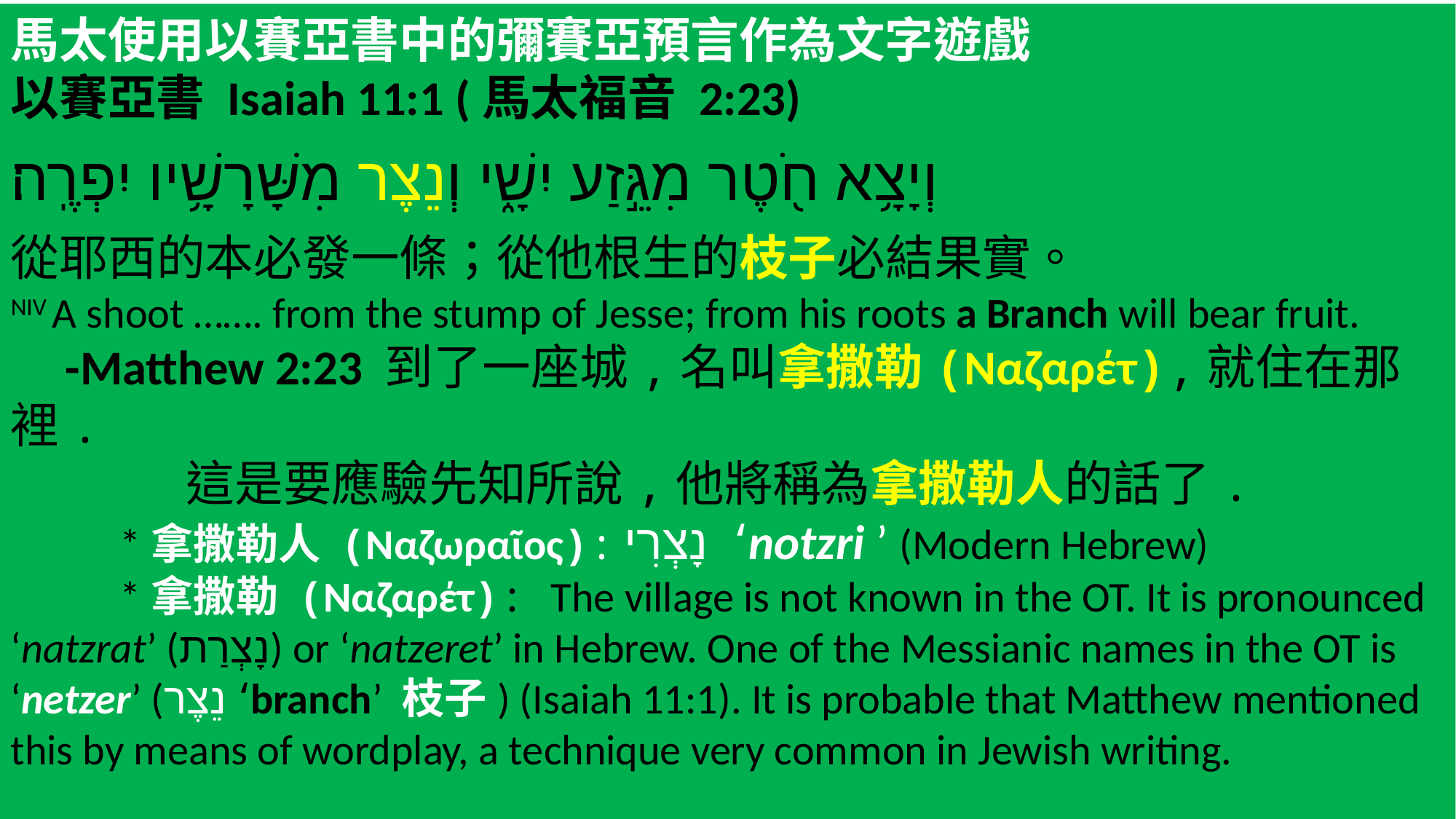

馬太使用以賽亞書中的彌賽亞預言作為文字遊戲
以賽亞書 Isaiah 11:1 (馬太福音 2:23)

‎וְיָצָ֥א חֹ֖טֶר מִגֵּ֣זַע יִשָׁ֑י וְנֵצֶר מִשָּׁרָשָׁ֥יו יִפְרֶֽה׃

從耶西的本必發一條；從他根生的枝子必結果實。
NIV A shoot ……. from the stump of Jesse; from his roots a Branch will bear fruit.
     -Matthew 2:23 到了一座城,名叫拿撒勒(Ναζαρέτ),就住在那裡.
               這是要應驗先知所說,他將稱為拿撒勒人的話了.
	*拿撒勒人 (Ναζωραῖος): נָצְרִי  ‘notzri ’ (Modern Hebrew)
	*拿撒勒 (Ναζαρέτ): The village is not known in the OT. It is pronounced ‘natzrat’ (נָצְרַת) or ‘natzeret’ in Hebrew. One of the Messianic names in the OT is ‘netzer’ (נֵצֶר ‘branch’ 枝子) (Isaiah 11:1). It is probable that Matthew mentioned this by means of wordplay, a technique very common in Jewish writing.